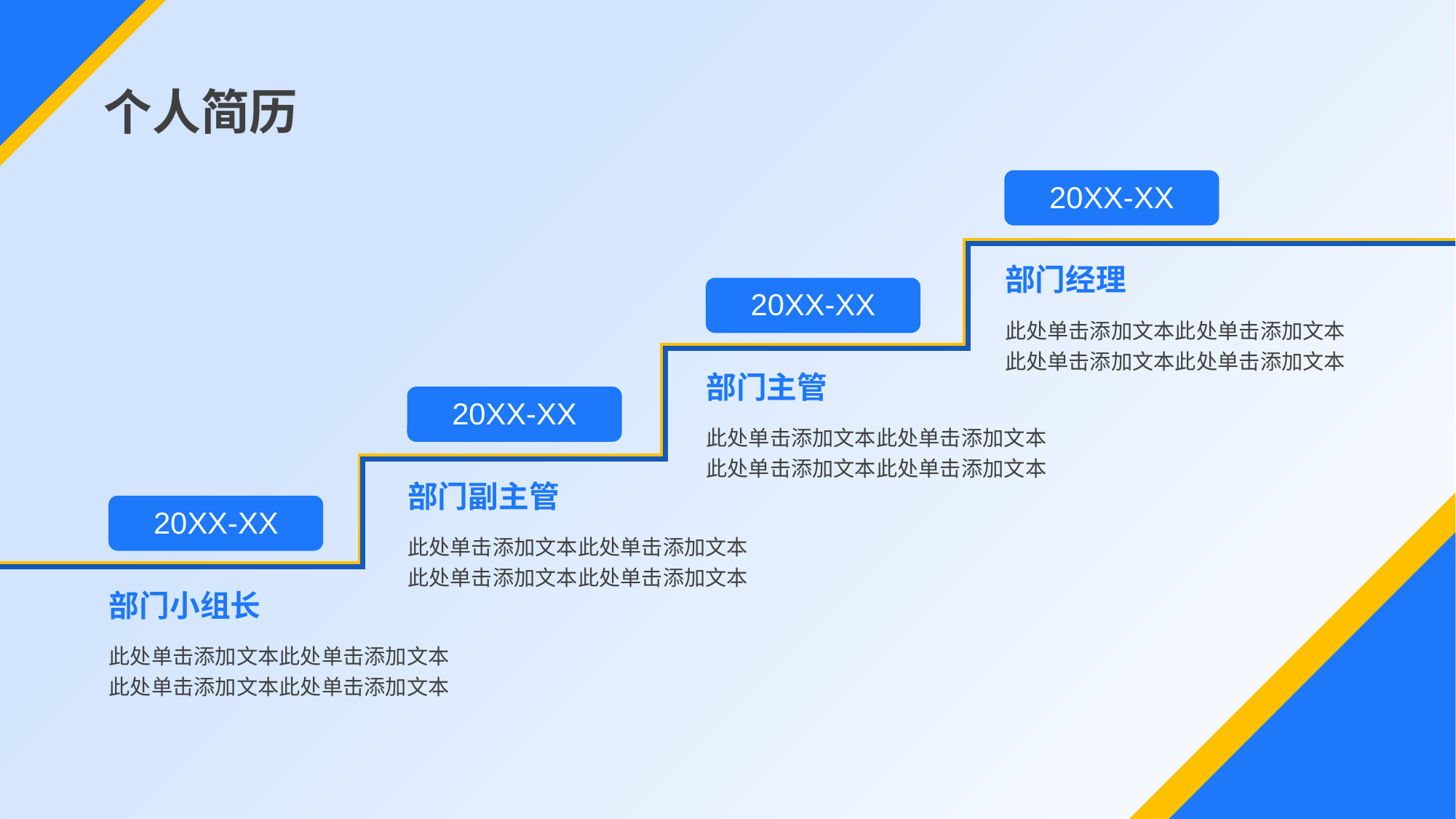

个人简历

20XX-XX

部门经理

20XX-XX
此处单击添加文本此处单击添加文本此处单击添加文本此处单击添加文本
部门主管

20XX-XX
此处单击添加文本此处单击添加文本此处单击添加文本此处单击添加文本
部门副主管

20XX-XX
此处单击添加文本此处单击添加文本此处单击添加文本此处单击添加文本
部门小组长
此处单击添加文本此处单击添加文本此处单击添加文本此处单击添加文本